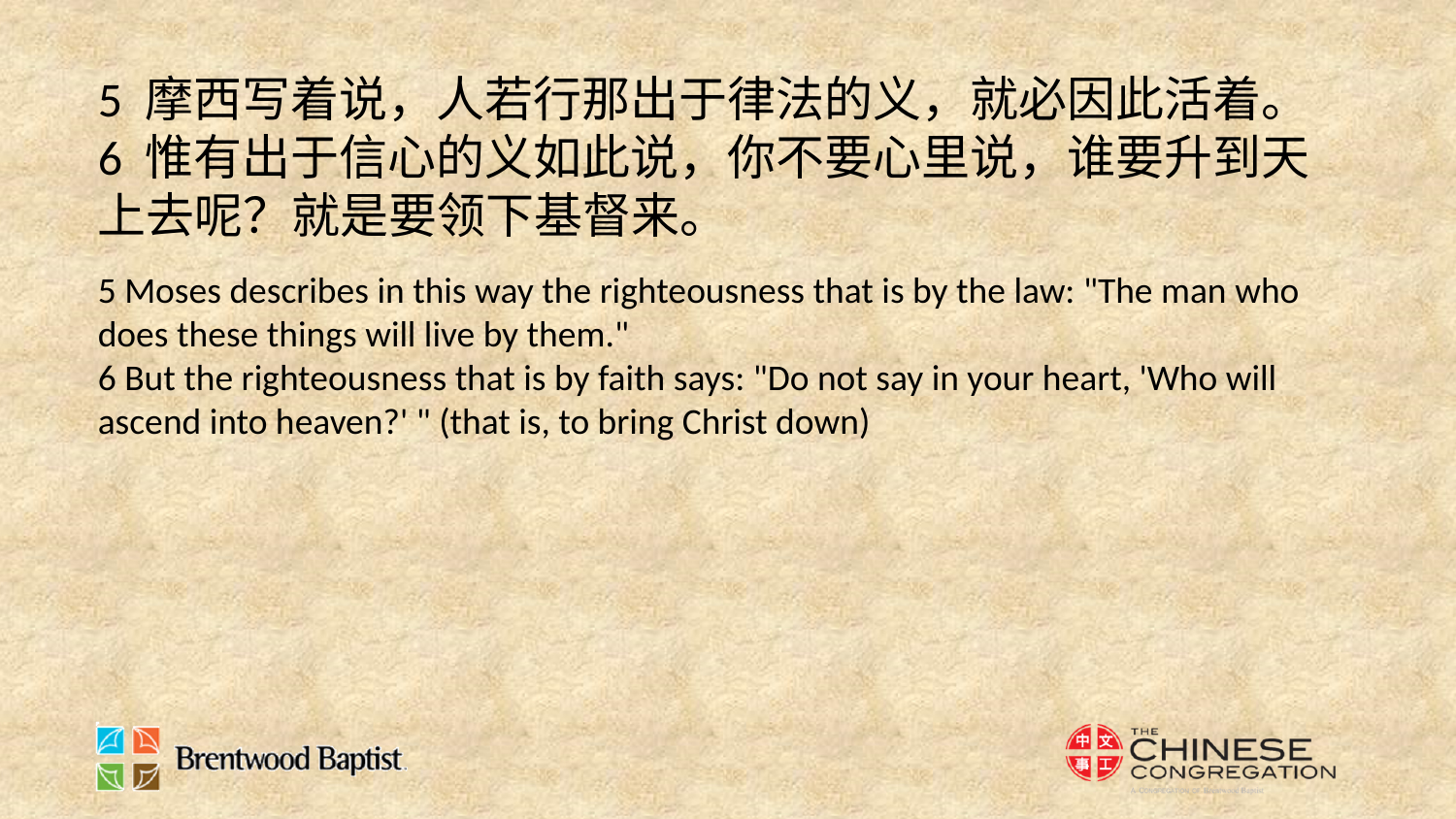

5 摩西写着说，人若行那出于律法的义，就必因此活着。
6 惟有出于信心的义如此说，你不要心里说，谁要升到天上去呢？就是要领下基督来。

5 Moses describes in this way the righteousness that is by the law: "The man who does these things will live by them."
6 But the righteousness that is by faith says: "Do not say in your heart, 'Who will ascend into heaven?' " (that is, to bring Christ down)